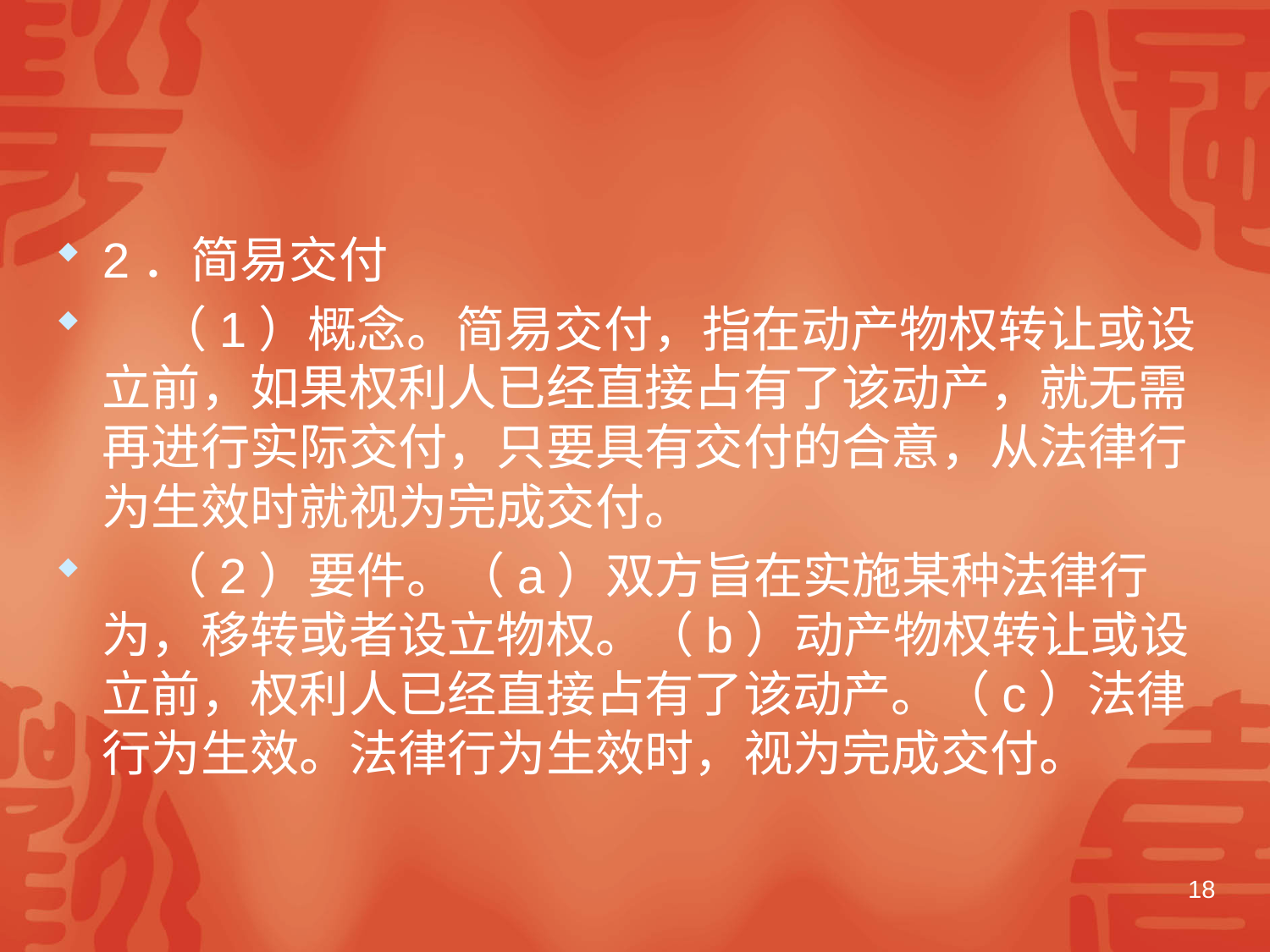

#
2．简易交付
    （1）概念。简易交付，指在动产物权转让或设立前，如果权利人已经直接占有了该动产，就无需再进行实际交付，只要具有交付的合意，从法律行为生效时就视为完成交付。
    （2）要件。（a）双方旨在实施某种法律行为，移转或者设立物权。（b）动产物权转让或设立前，权利人已经直接占有了该动产。（c）法律行为生效。法律行为生效时，视为完成交付。
18